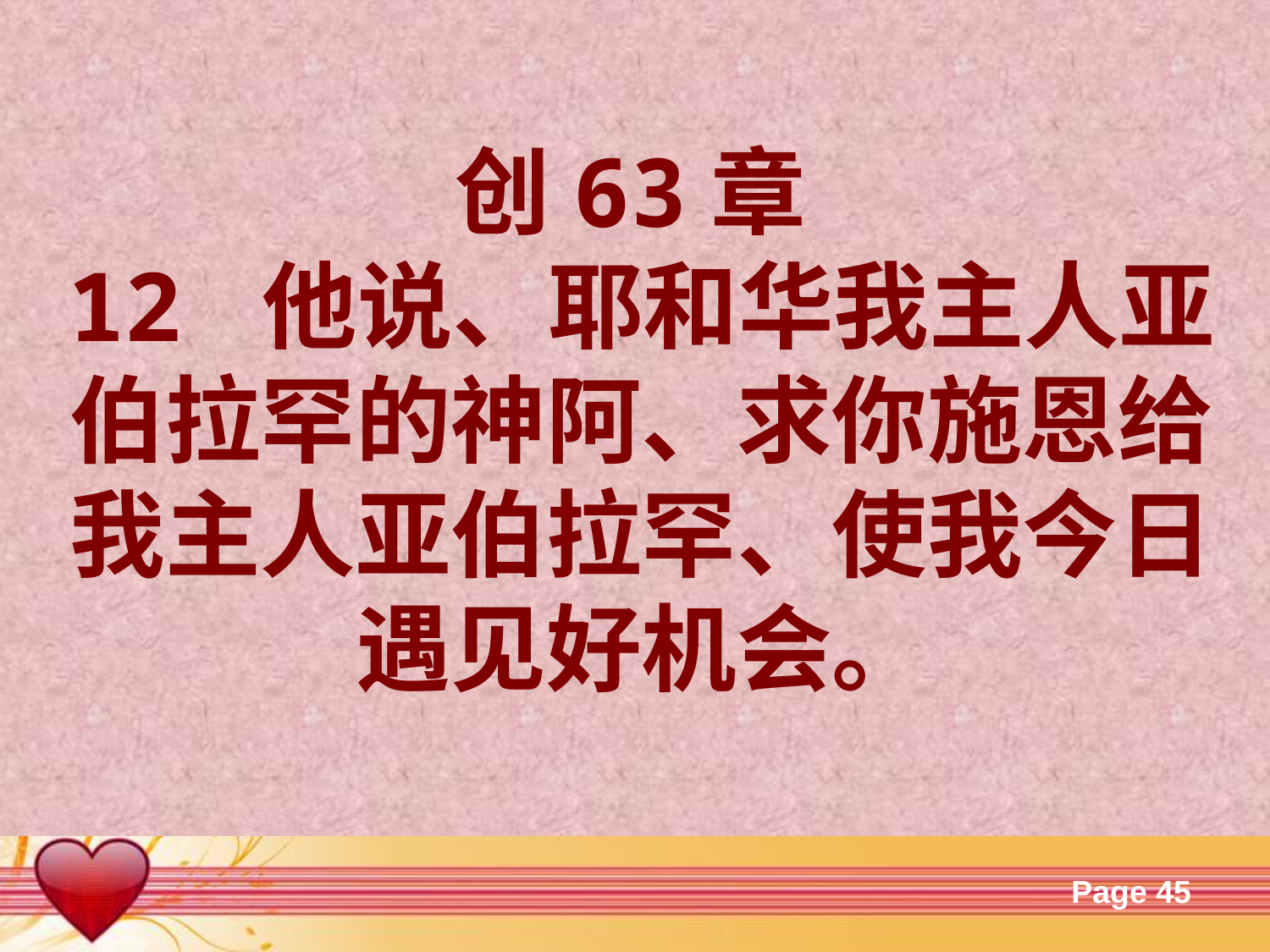

创63章
12 他说、耶和华我主人亚伯拉罕的神阿、求你施恩给我主人亚伯拉罕、使我今日遇见好机会。